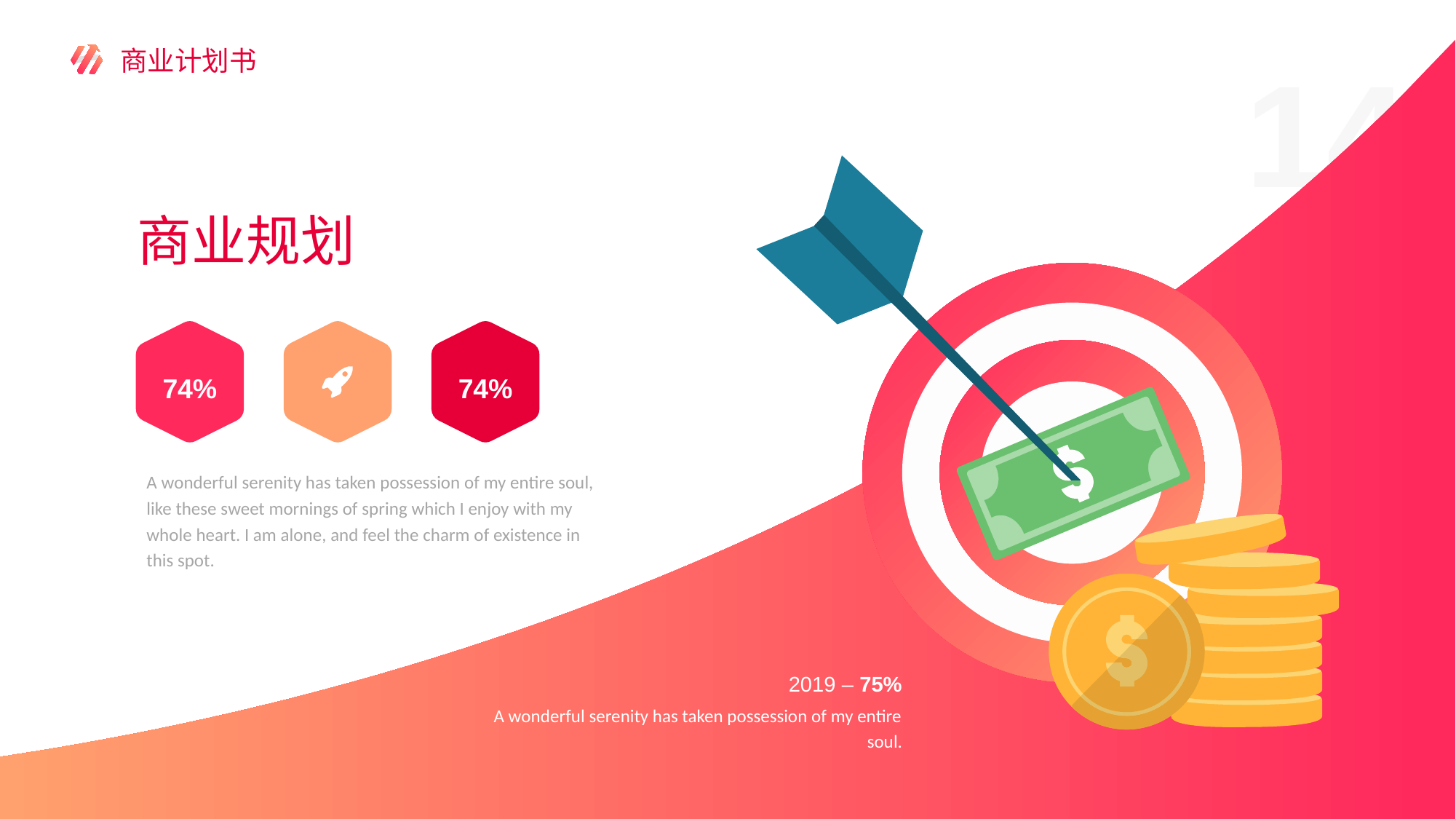

商业规划

74%

74%
A wonderful serenity has taken possession of my entire soul, like these sweet mornings of spring which I enjoy with my whole heart. I am alone, and feel the charm of existence in this spot.
2019 – 75%
A wonderful serenity has taken possession of my entire soul.